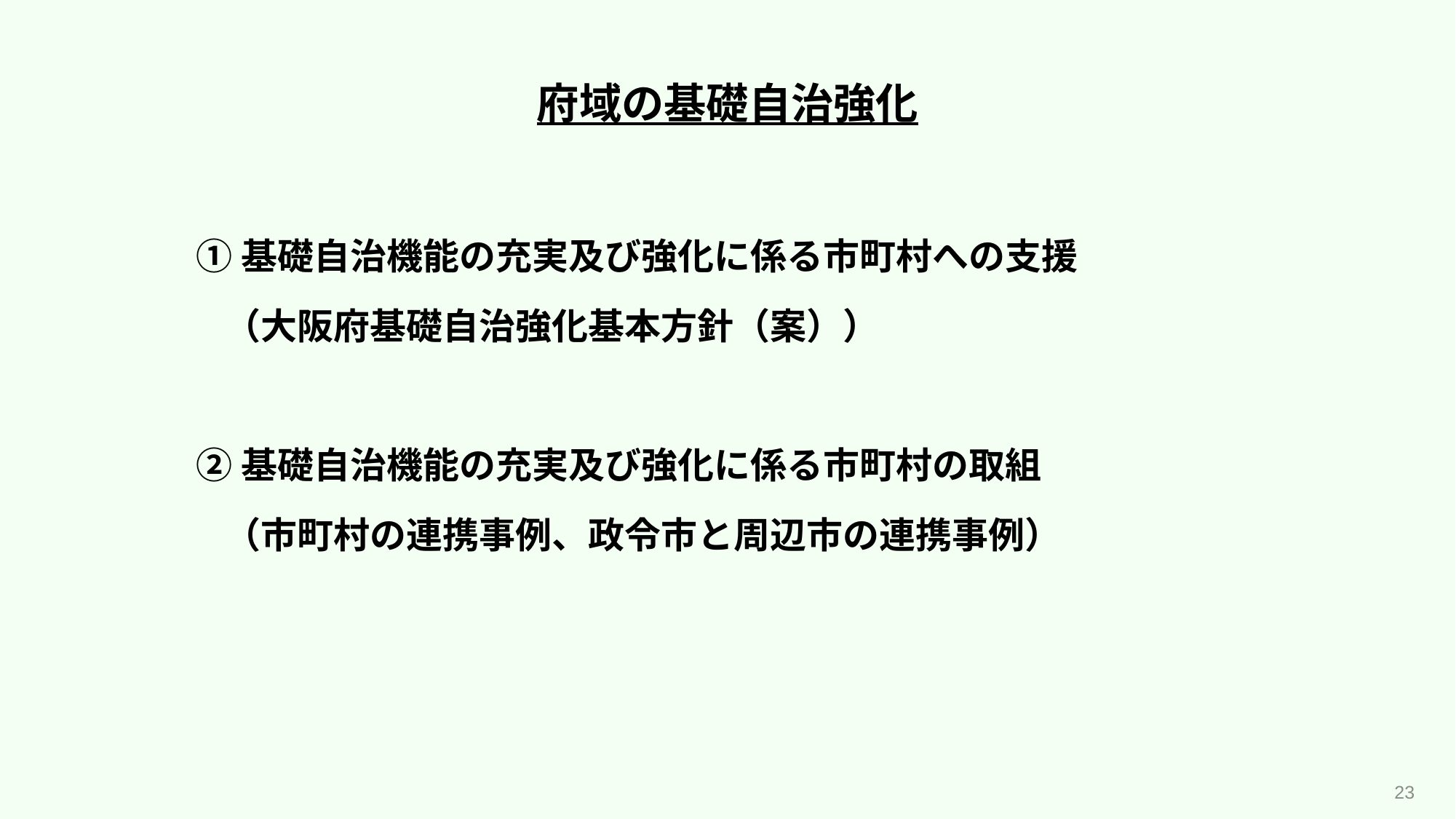

府域の基礎自治強化
 ①基礎自治機能の充実及び強化に係る市町村への支援
　（大阪府基礎自治強化基本方針（案））

 ②基礎自治機能の充実及び強化に係る市町村の取組
　（市町村の連携事例、政令市と周辺市の連携事例）
23